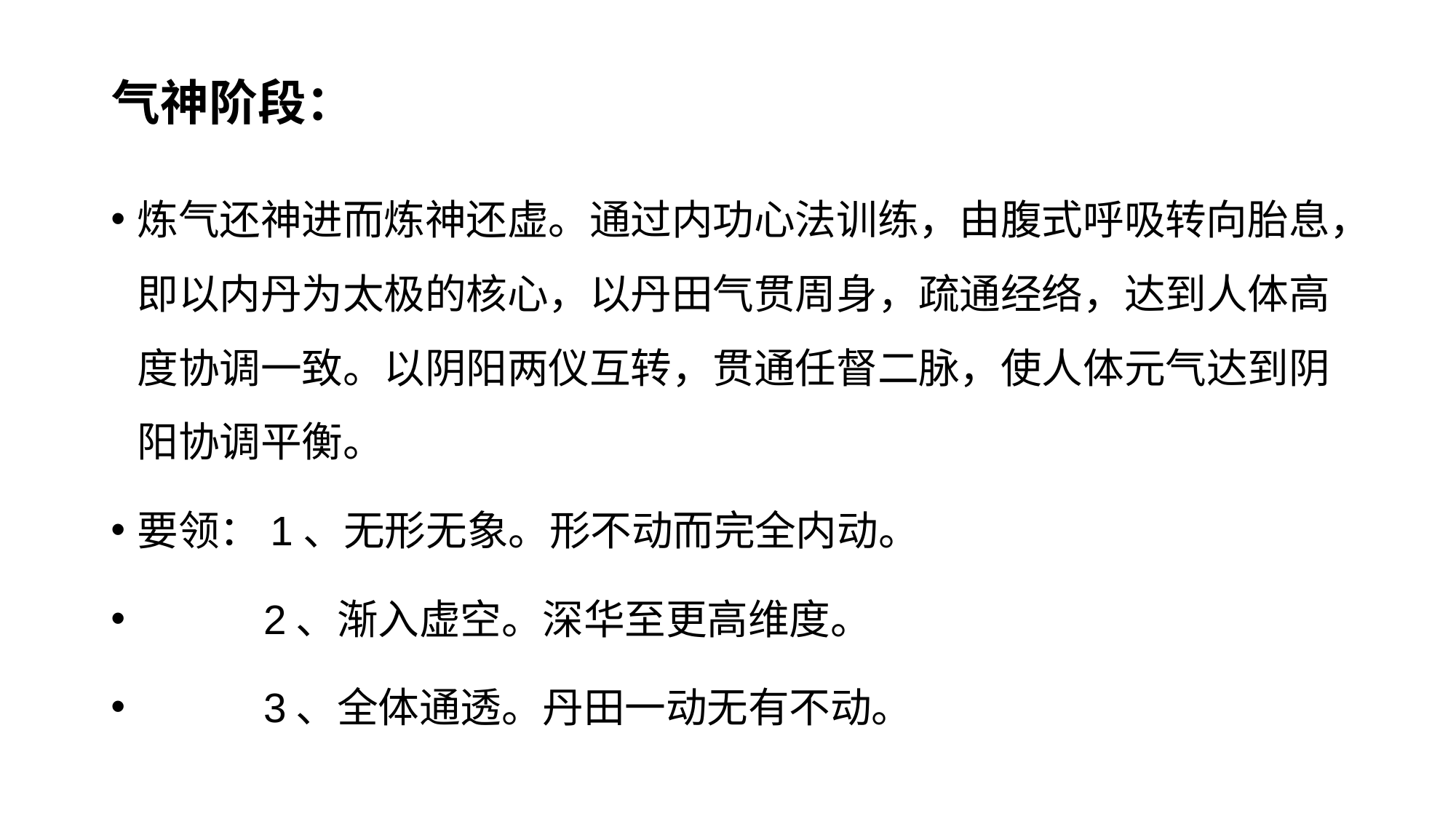

# 气神阶段：
炼气还神进而炼神还虚。通过内功心法训练，由腹式呼吸转向胎息，即以内丹为太极的核心，以丹田气贯周身，疏通经络，达到人体高度协调一致。以阴阳两仪互转，贯通任督二脉，使人体元气达到阴阳协调平衡。
要领：1、无形无象。形不动而完全内动。
           2、渐入虚空。深华至更高维度。
           3、全体通透。丹田一动无有不动。